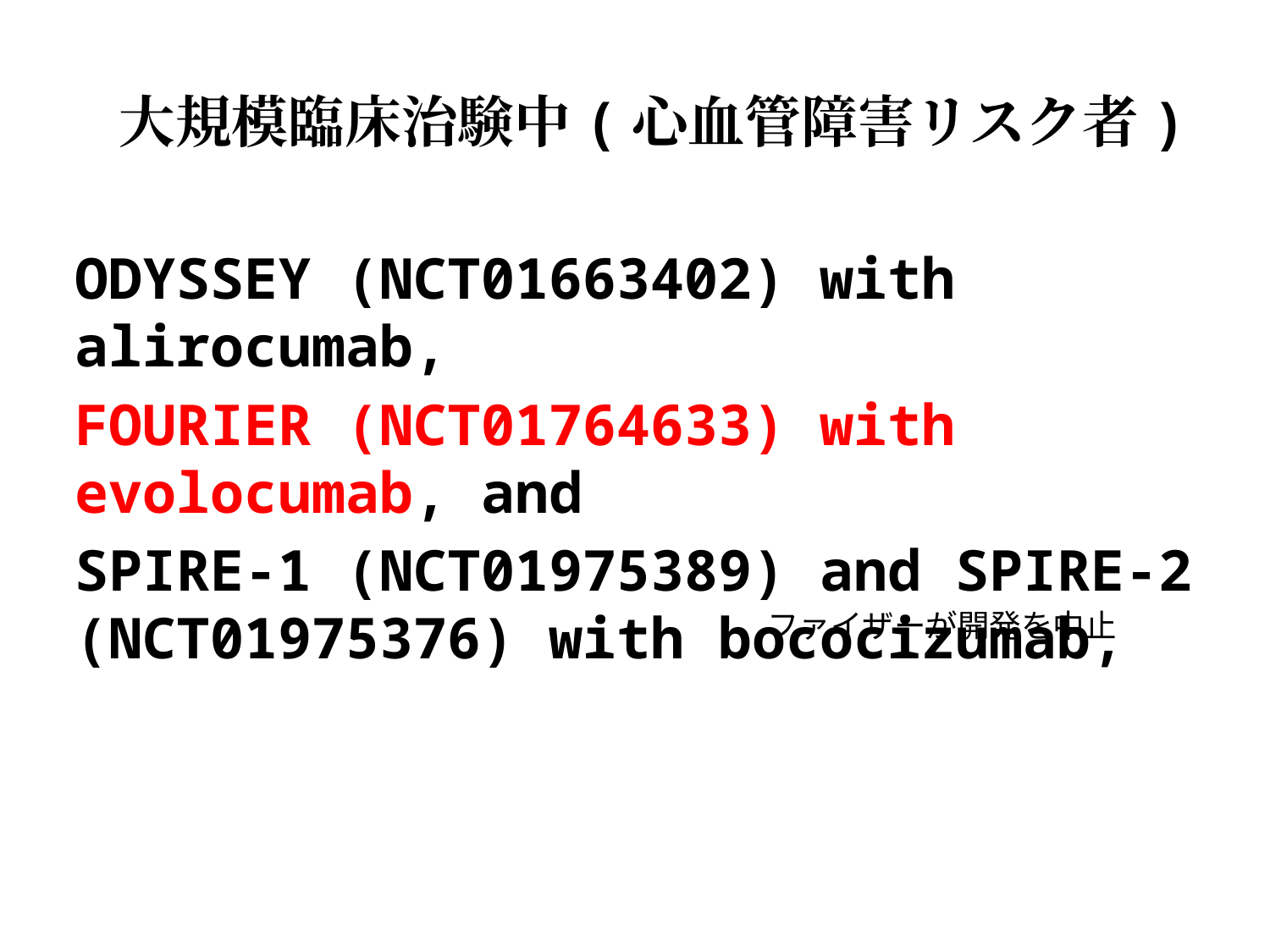

大規模臨床治験中(心血管障害リスク者)

ODYSSEY (NCT01663402) with alirocumab,
FOURIER (NCT01764633) with evolocumab, and
SPIRE-1 (NCT01975389) and SPIRE-2 (NCT01975376) with bococizumab,
ファイザーが開発を中止